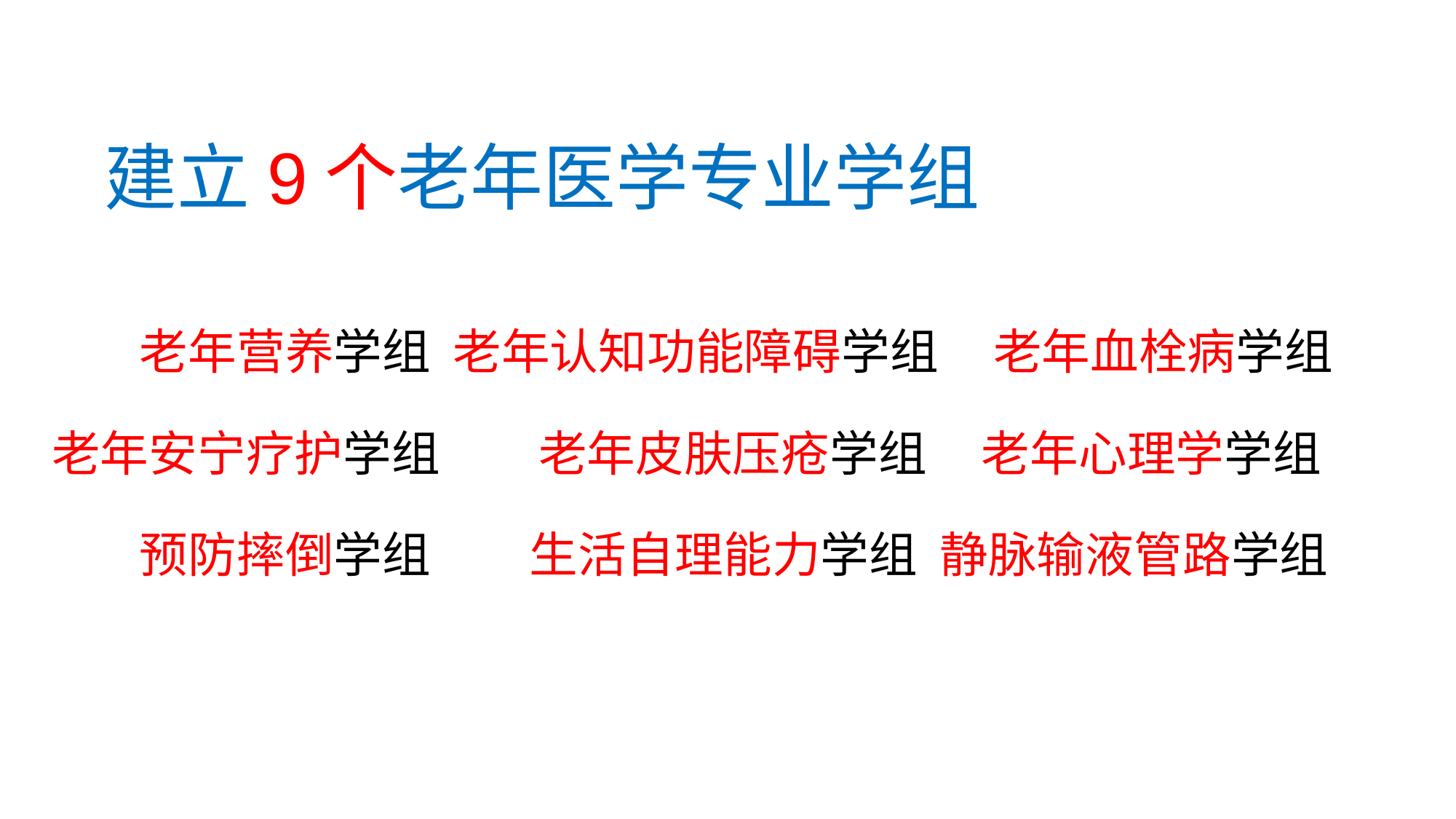

建立9个老年医学专业学组
#
       老年营养学组  老年认知功能障碍学组     老年血栓病学组
老年安宁疗护学组         老年皮肤压疮学组     老年心理学学组
       预防摔倒学组         生活自理能力学组  静脉输液管路学组